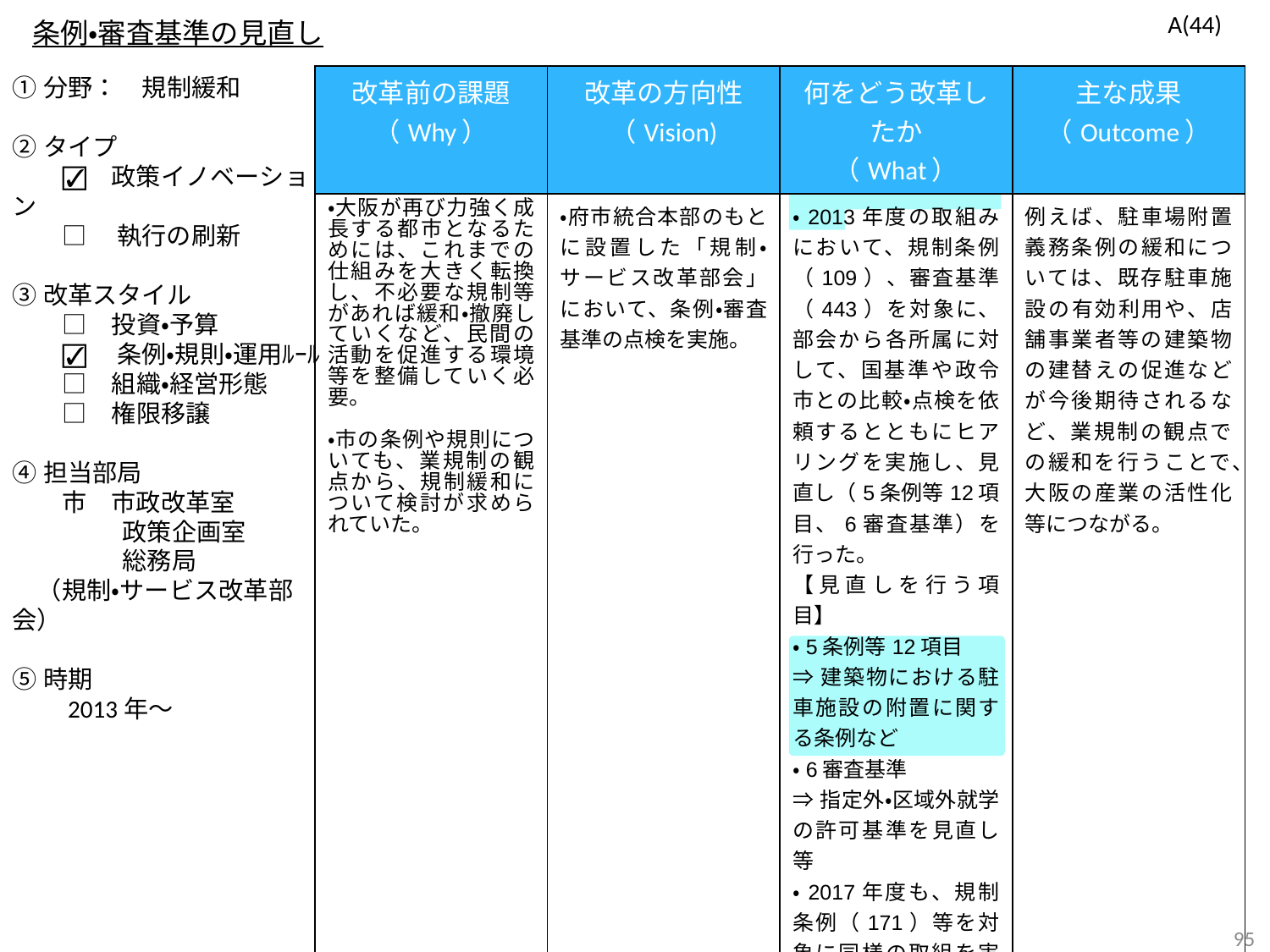

A(44)
条例・審査基準の見直し
①分野：　規制緩和

②タイプ
　　☑　政策イノベーション
　　□ 　執行の刷新

③改革スタイル
　　□　投資・予算
　　☑ 　条例・規則・運用ﾙｰﾙ
　　□　組織・経営形態
　　□　権限移譲

④担当部局
　　市　市政改革室
　　　　  政策企画室
　　　　  総務局
　（規制・サービス改革部会）

⑤時期
　　2013年～
| 改革前の課題 （Why） | 改革の方向性 （Vision) | 何をどう改革したか （What） | 主な成果 （Outcome） |
| --- | --- | --- | --- |
| ・大阪が再び力強く成長する都市となるためには、これまでの仕組みを大きく転換し、不必要な規制等があれば緩和・撤廃していくなど、民間の活動を促進する環境等を整備していく必要。 ・市の条例や規則についても、業規制の観点から、規制緩和について検討が求められていた。 | ・府市統合本部のもとに設置した「規制・サービス改革部会」において、条例・審査基準の点検を実施。 | ・2013年度の取組みにおいて、規制条例（109）、審査基準（443）を対象に、部会から各所属に対して、国基準や政令市との比較・点検を依頼するとともにヒアリングを実施し、見直し（5条例等12項目、6審査基準）を行った。 【見直しを行う項目】 ・5条例等12項目 ⇒建築物における駐車施設の附置に関する条例など ・6審査基準 ⇒指定外・区域外就学の許可基準を見直し等 ・2017年度も、規制条例（171）等を対象に同様の取組を実施し、１条例の廃止等を行った。 | 例えば、駐車場附置義務条例の緩和については、既存駐車施設の有効利用や、店舗事業者等の建築物の建替えの促進などが今後期待されるなど、業規制の観点での緩和を行うことで、大阪の産業の活性化等につながる。 |

95